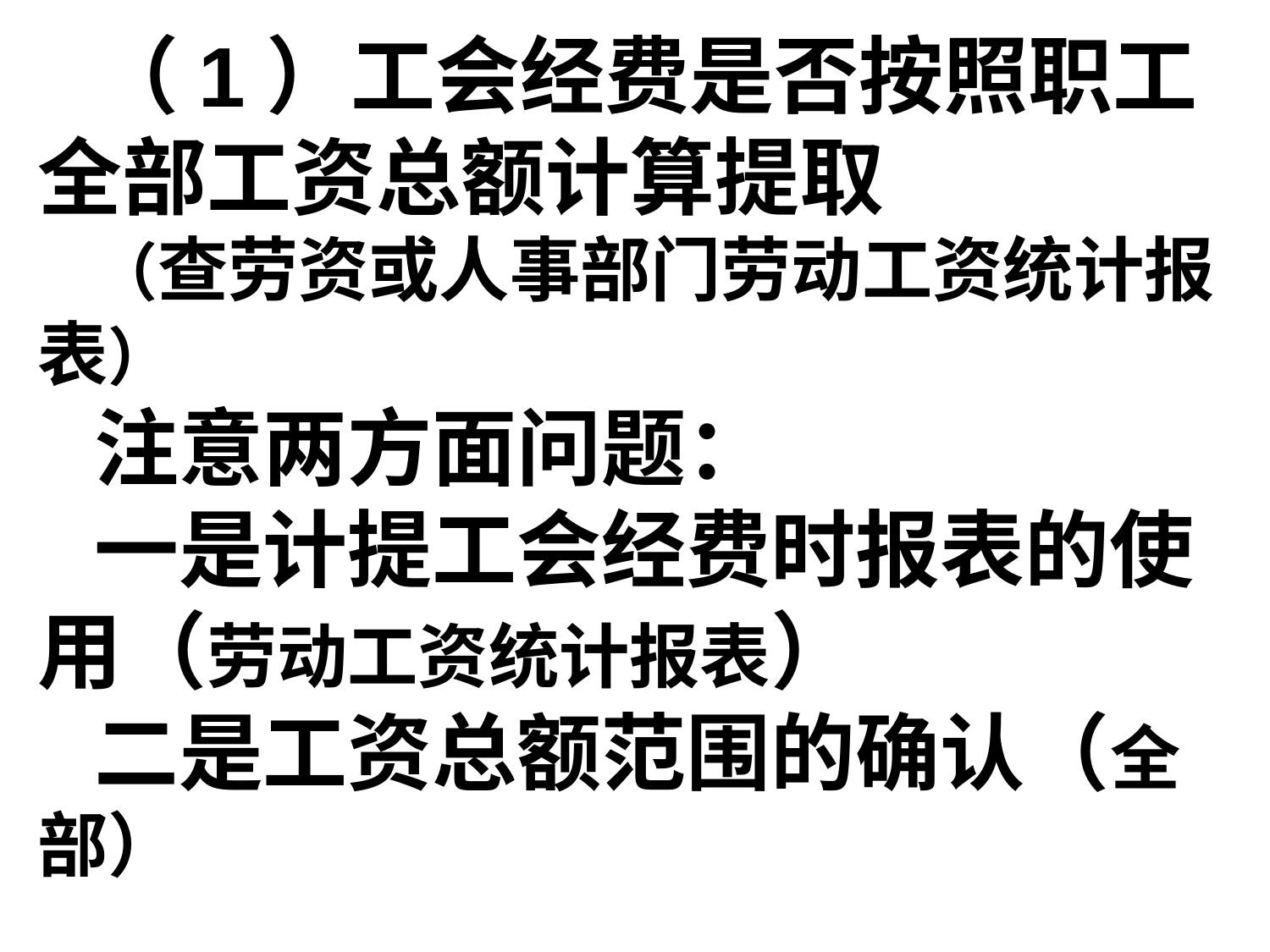

#
（1）工会经费是否按照职工全部工资总额计算提取
（查劳资或人事部门劳动工资统计报表）
注意两方面问题：
一是计提工会经费时报表的使用（劳动工资统计报表）
二是工资总额范围的确认（全部）